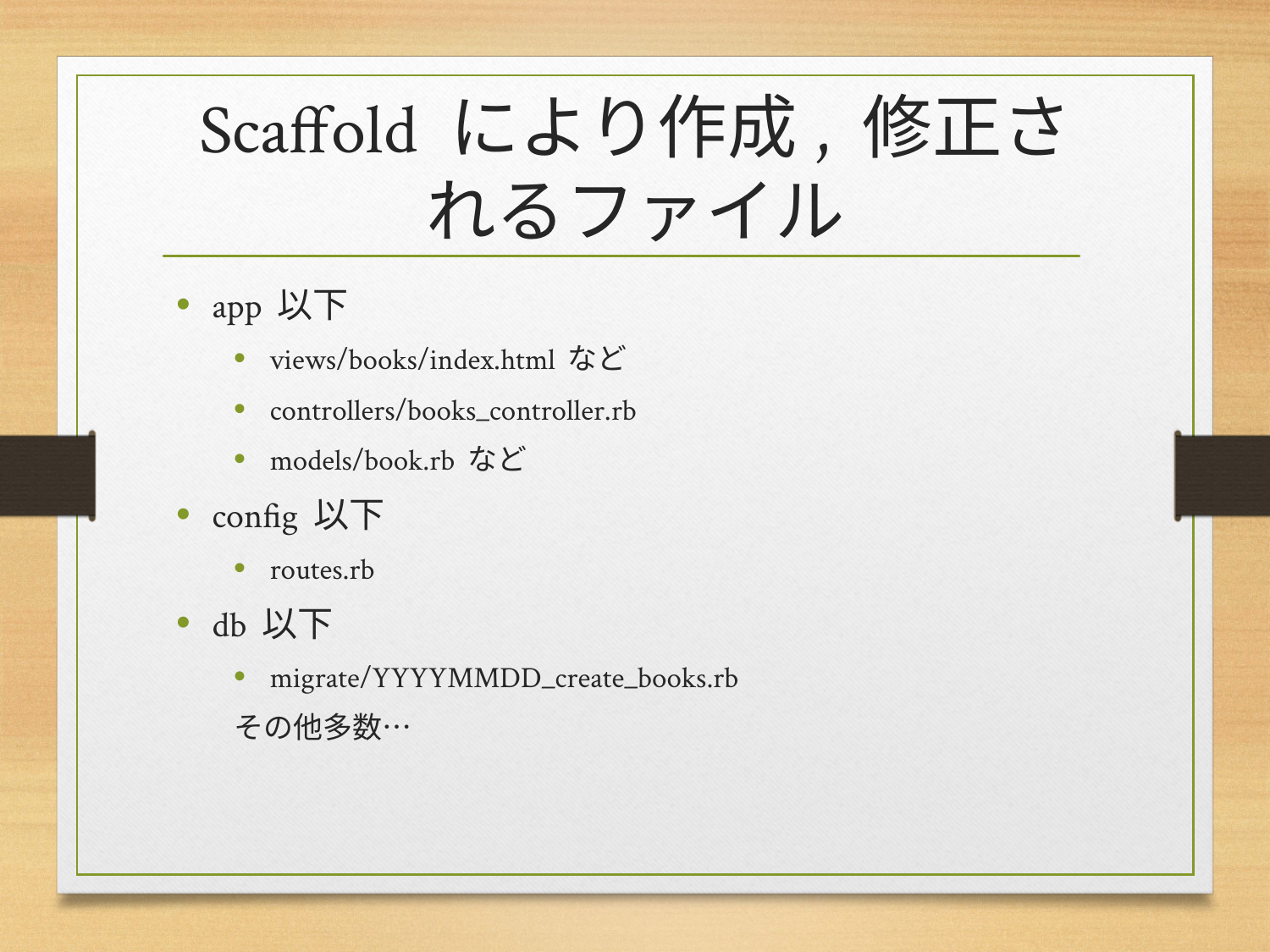

# Scaffold により作成, 修正されるファイル
app 以下
views/books/index.html など
controllers/books_controller.rb
models/book.rb など
config 以下
routes.rb
db 以下
migrate/YYYYMMDD_create_books.rb
その他多数…